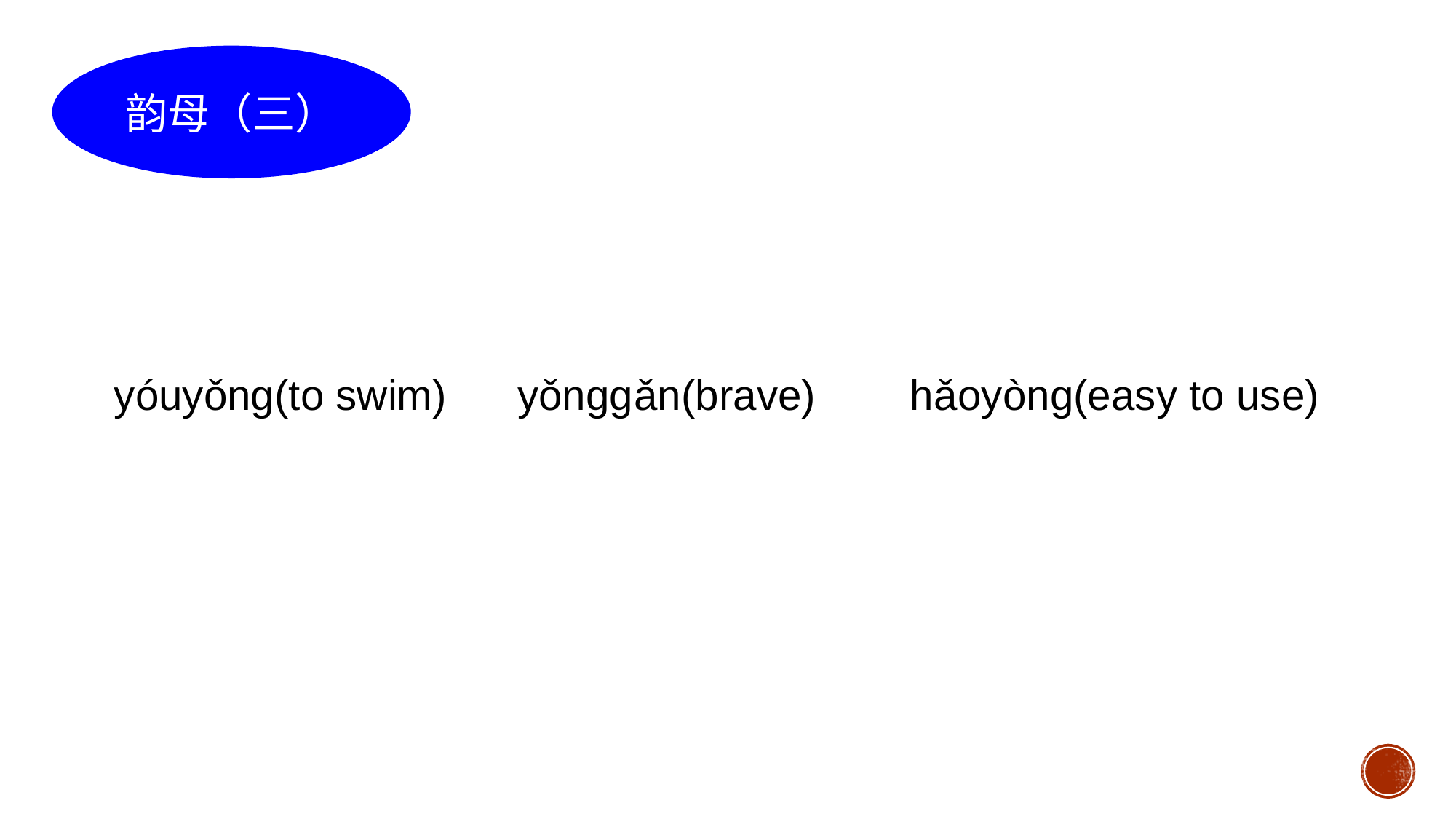

韵母（三）
yóuyǒng(to swim)      yǒnggǎn(brave)        hǎoyòng(easy to use)